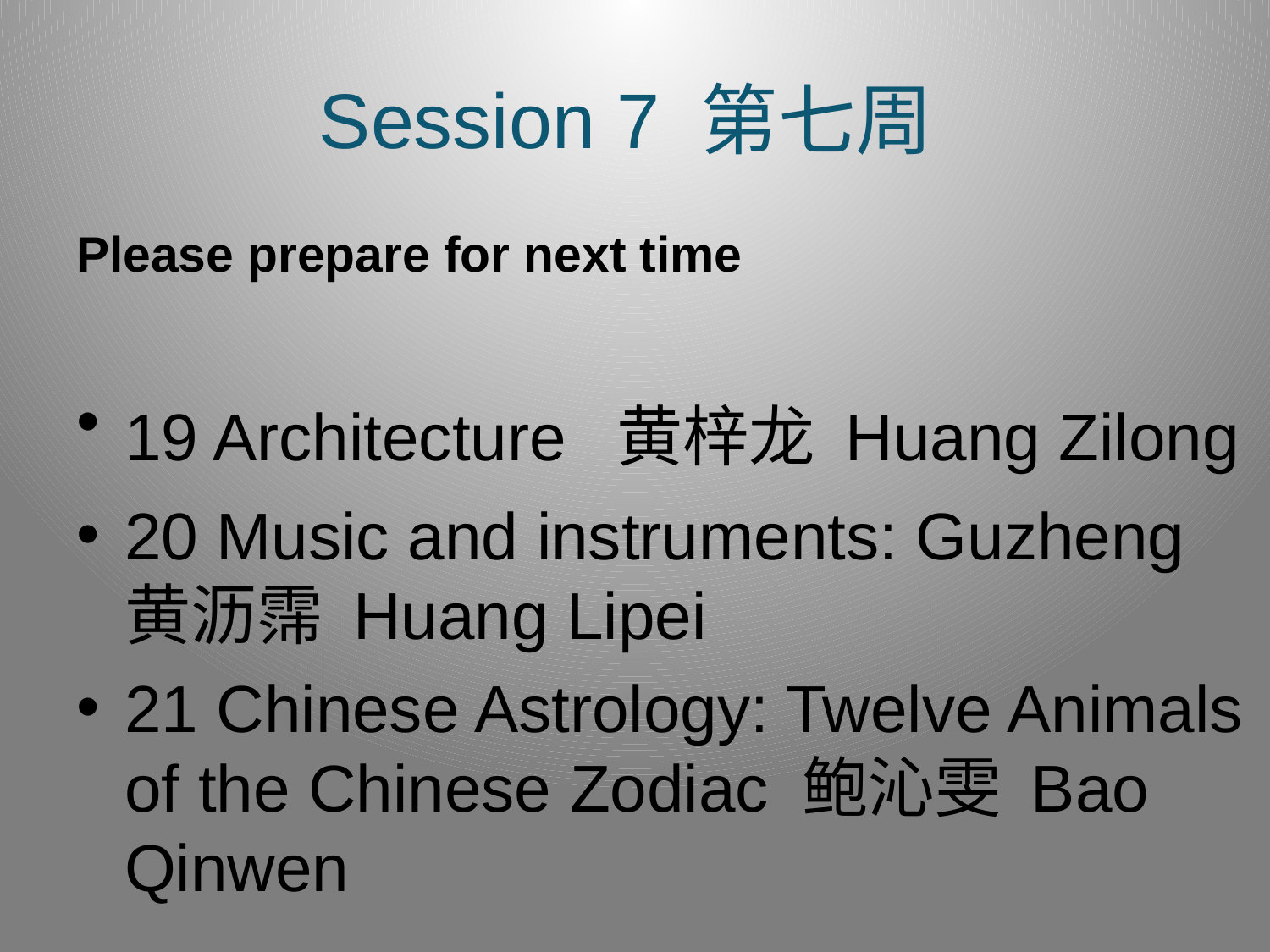

# Session 7 第七周
Please prepare for next time

19 Architecture 黄梓龙 Huang Zilong
20 Music and instruments: Guzheng 黄沥霈 Huang Lipei
21 Chinese Astrology: Twelve Animals of the Chinese Zodiac 鲍沁雯 Bao Qinwen